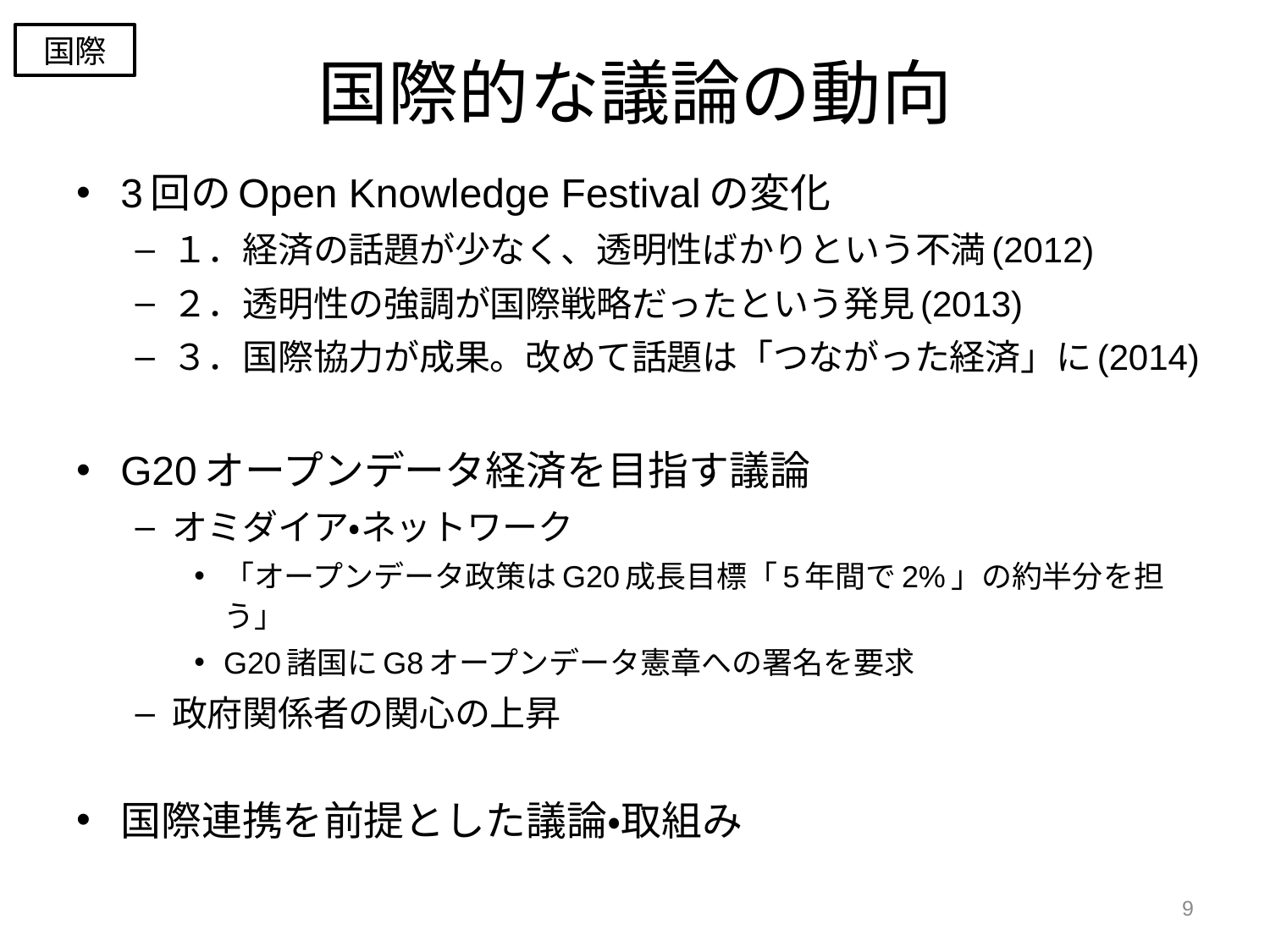

国際
# 国際的な議論の動向
3回のOpen Knowledge Festivalの変化
１．経済の話題が少なく、透明性ばかりという不満(2012)
２．透明性の強調が国際戦略だったという発見(2013)
３．国際協力が成果。改めて話題は「つながった経済」に(2014)

G20オープンデータ経済を目指す議論
オミダイア・ネットワーク
「オープンデータ政策はG20成長目標「5年間で2%」の約半分を担う」
G20諸国にG8オープンデータ憲章への署名を要求
政府関係者の関心の上昇

国際連携を前提とした議論・取組み
9